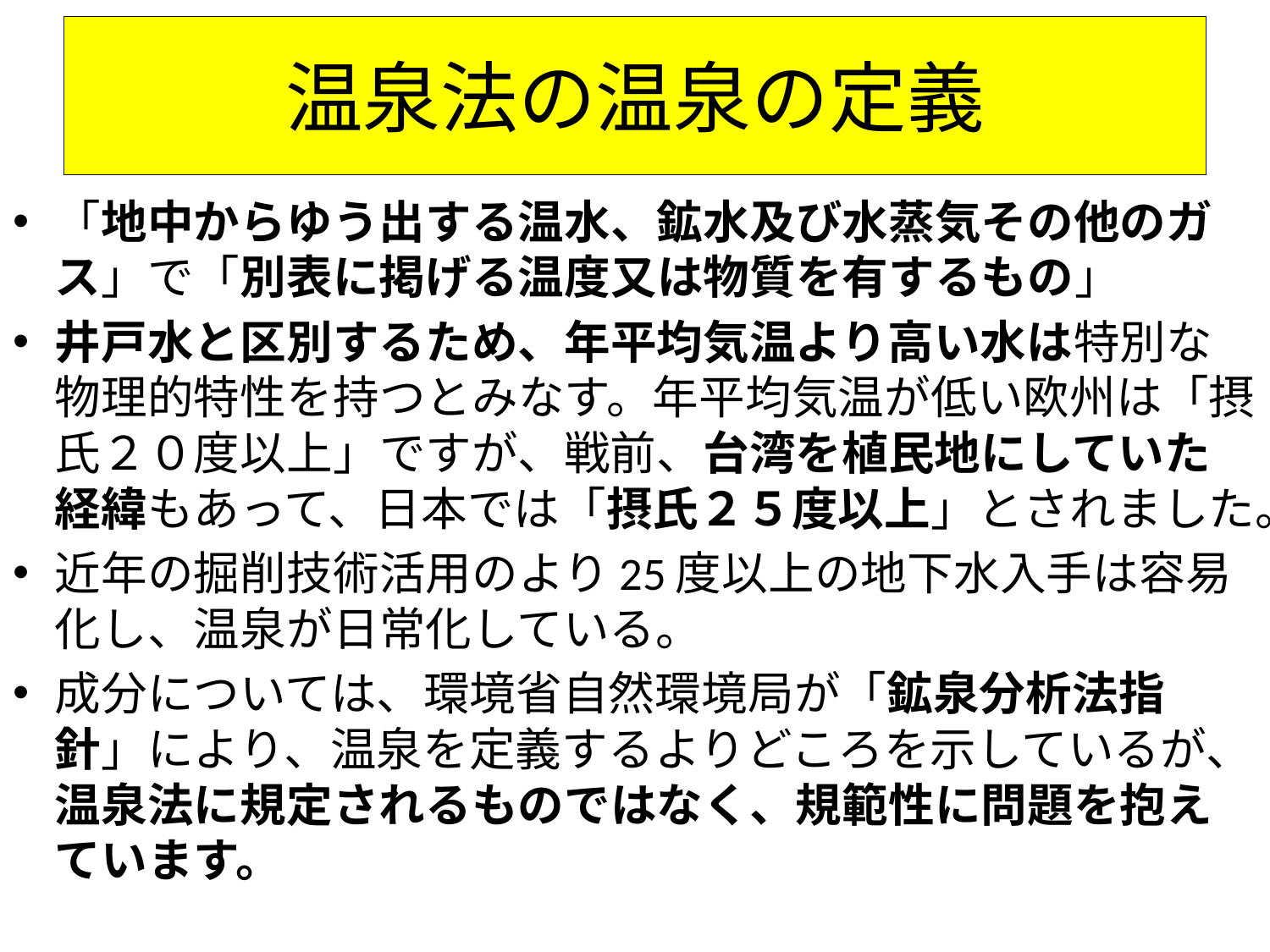

# 温泉法の温泉の定義
「地中からゆう出する温水、鉱水及び水蒸気その他のガス」で「別表に掲げる温度又は物質を有するもの」
井戸水と区別するため、年平均気温より高い水は特別な物理的特性を持つとみなす。年平均気温が低い欧州は「摂氏２０度以上」ですが、戦前、台湾を植民地にしていた経緯もあって、日本では「摂氏２５度以上」とされました。
近年の掘削技術活用のより25度以上の地下水入手は容易化し、温泉が日常化している。
成分については、環境省自然環境局が「鉱泉分析法指針」により、温泉を定義するよりどころを示しているが、温泉法に規定されるものではなく、規範性に問題を抱えています。